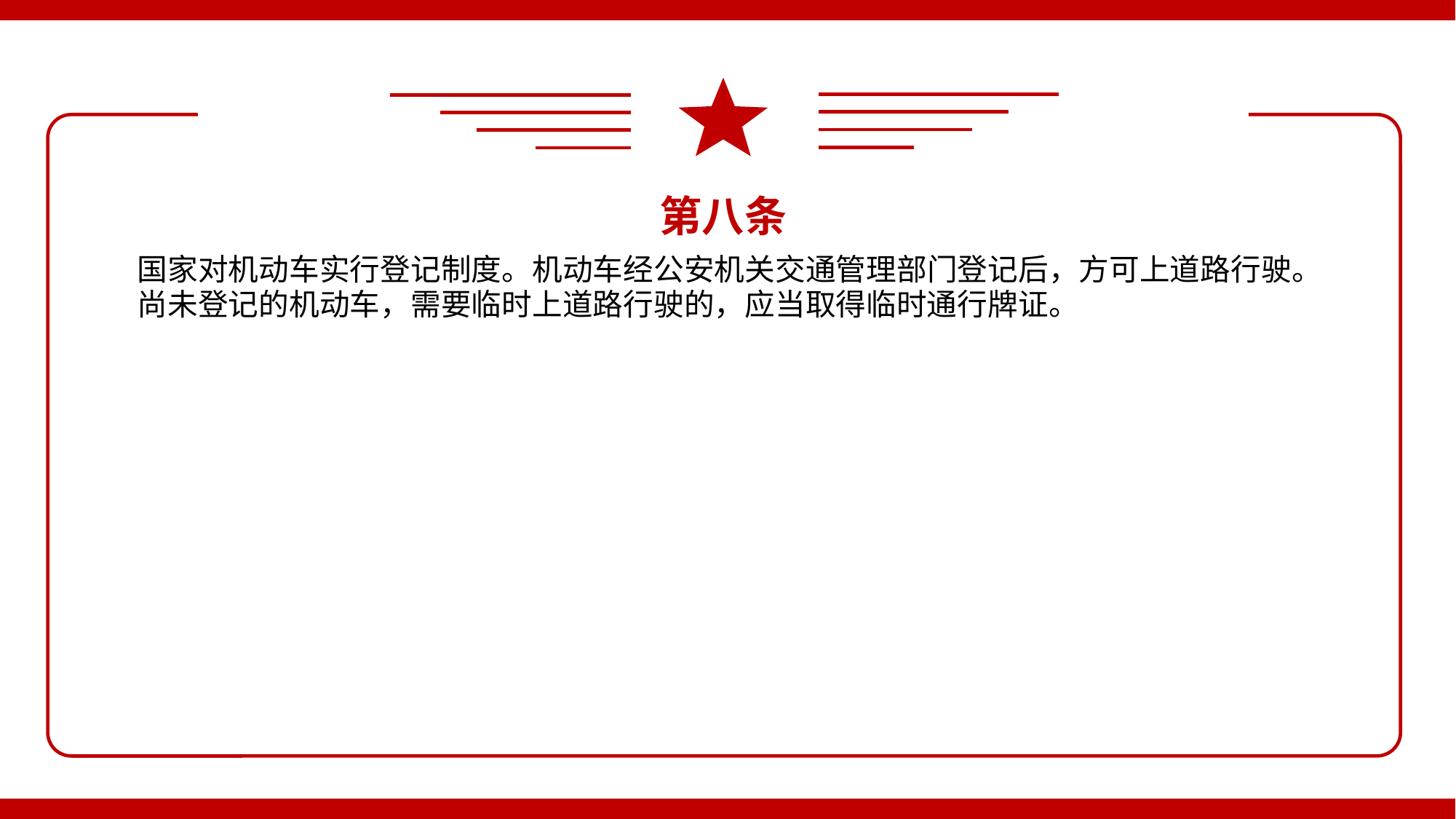

第八条
国家对机动车实行登记制度。机动车经公安机关交通管理部门登记后，方可上道路行驶。尚未登记的机动车，需要临时上道路行驶的，应当取得临时通行牌证。